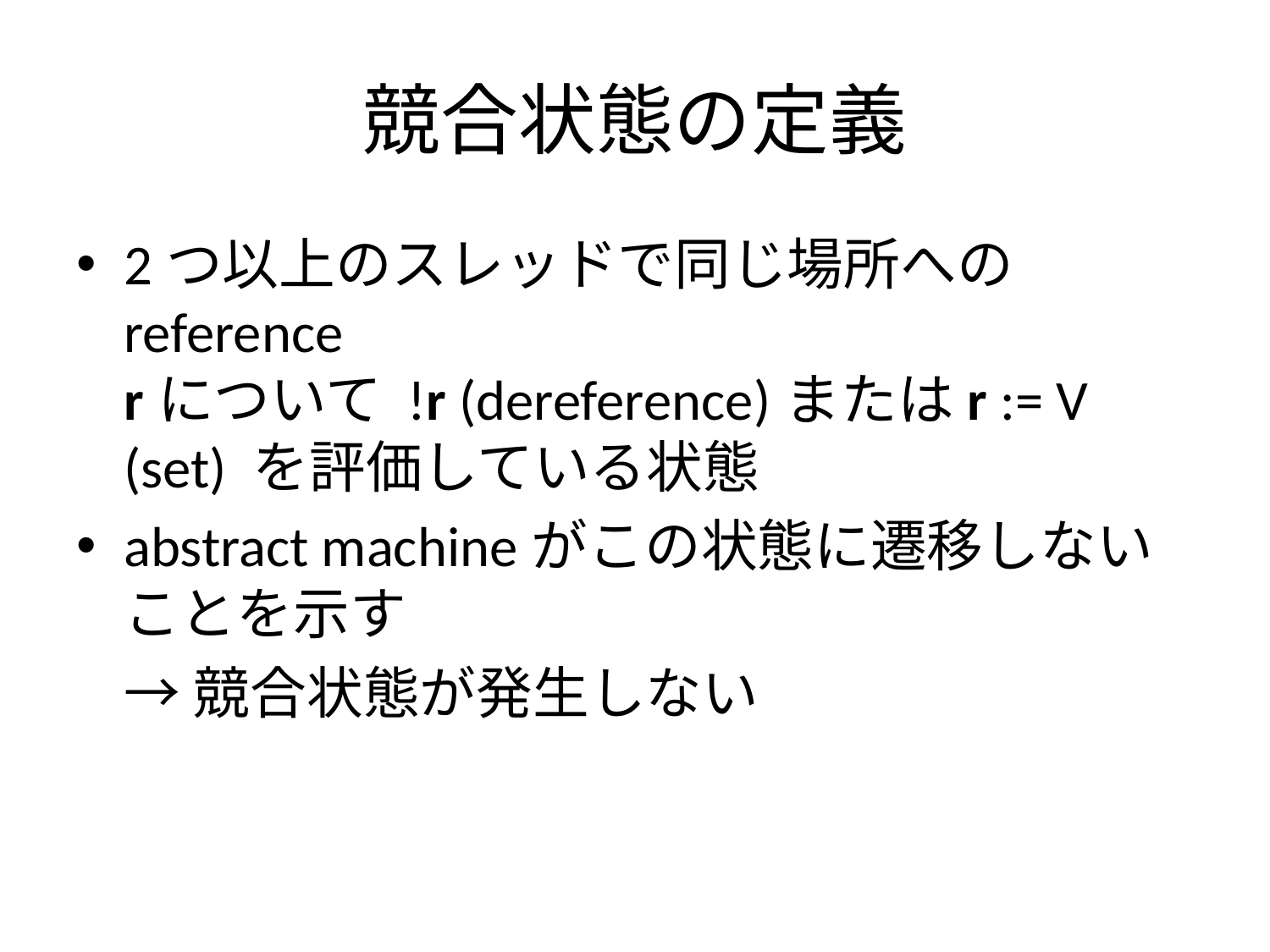

# 競合状態の定義
2つ以上のスレッドで同じ場所へのreference
rについて !r (dereference)またはr := V (set) を評価している状態
abstract machineがこの状態に遷移しない
ことを示す
	→競合状態が発生しない